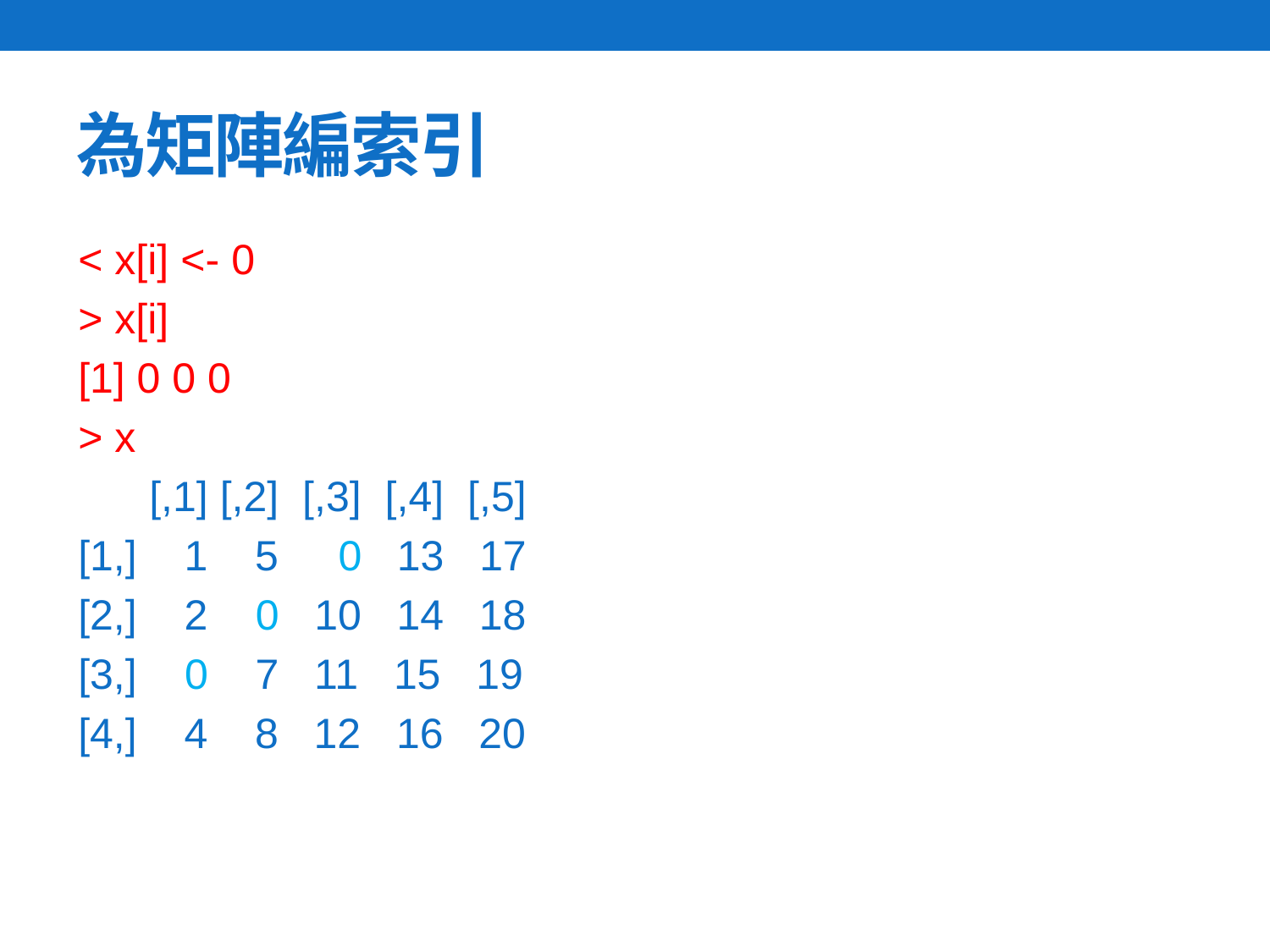

# 為矩陣編索引
< x[i] <- 0
> x[i]
[1] 0 0 0
> x
      [,1] [,2]  [,3]  [,4]  [,5]
[1,]    1    5     0   13   17
[2,]    2    0   10   14   18
[3,]    0    7   11   15   19
[4,]    4    8   12   16   20